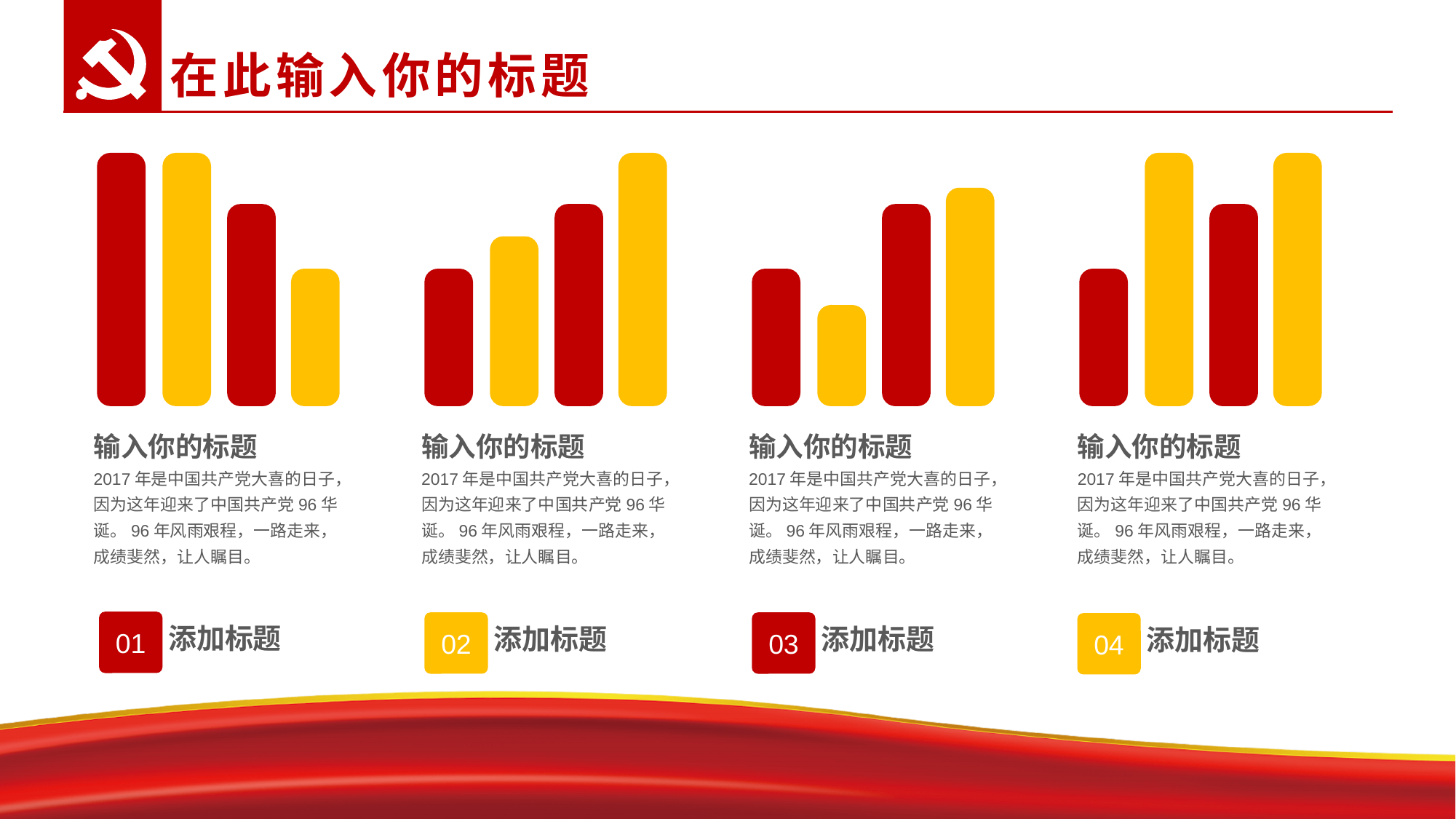

在此输入你的标题

输入你的标题
2017年是中国共产党大喜的日子，因为这年迎来了中国共产党96华诞。96年风雨艰程，一路走来，成绩斐然，让人瞩目。
输入你的标题
2017年是中国共产党大喜的日子，因为这年迎来了中国共产党96华诞。96年风雨艰程，一路走来，成绩斐然，让人瞩目。
输入你的标题
2017年是中国共产党大喜的日子，因为这年迎来了中国共产党96华诞。96年风雨艰程，一路走来，成绩斐然，让人瞩目。
输入你的标题
2017年是中国共产党大喜的日子，因为这年迎来了中国共产党96华诞。96年风雨艰程，一路走来，成绩斐然，让人瞩目。
01
02
03
04
添加标题
添加标题
添加标题
添加标题